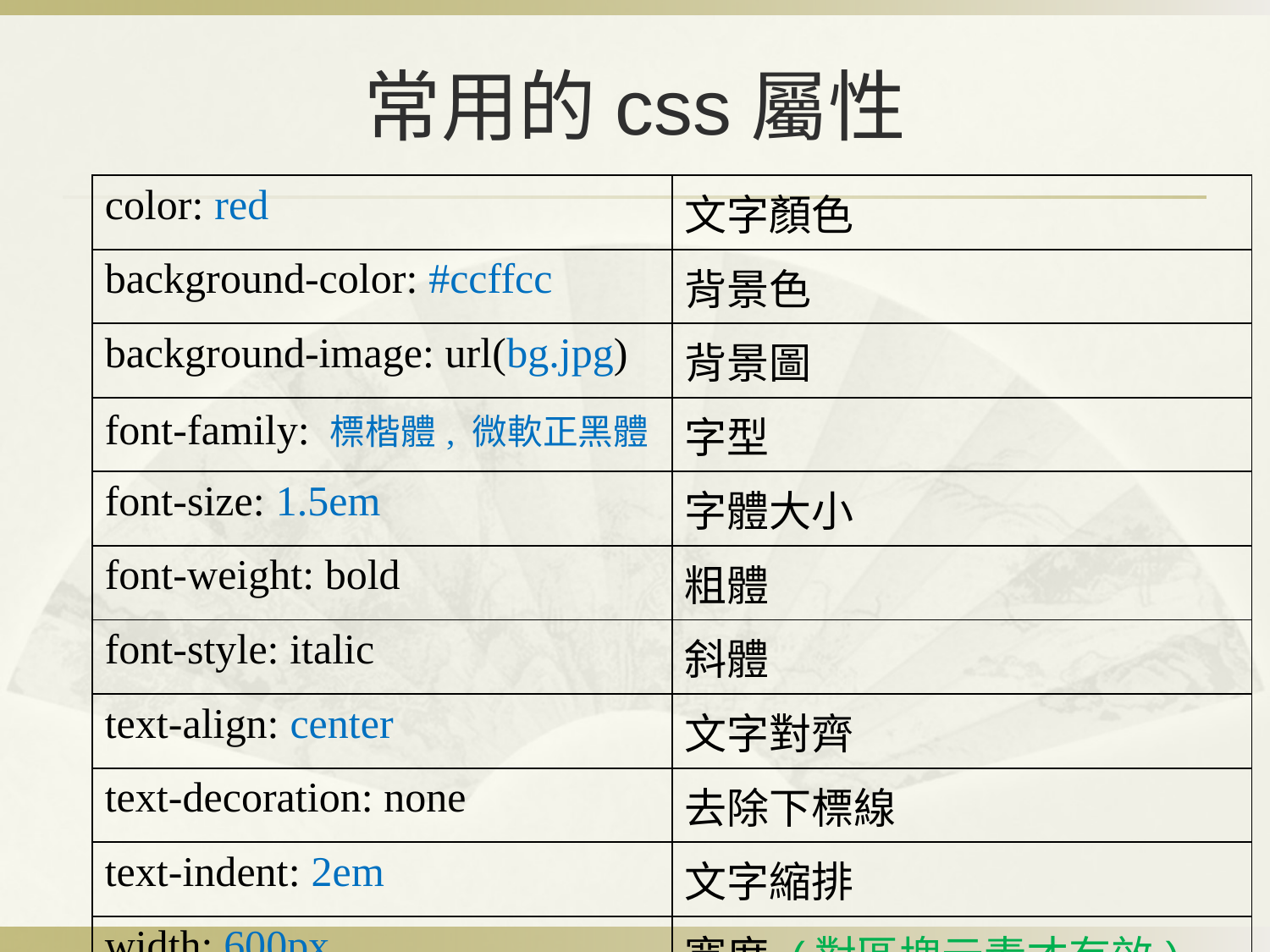

# 常用的css屬性
| color: red | 文字顏色 |
| --- | --- |
| background-color: #ccffcc | 背景色 |
| background-image: url(bg.jpg) | 背景圖 |
| font-family: 標楷體, 微軟正黑體 | 字型 |
| font-size: 1.5em | 字體大小 |
| font-weight: bold | 粗體 |
| font-style: italic | 斜體 |
| text-align: center | 文字對齊 |
| text-decoration: none | 去除下標線 |
| text-indent: 2em | 文字縮排 |
| width: 600px | 寬度 (對區塊元素才有效) |